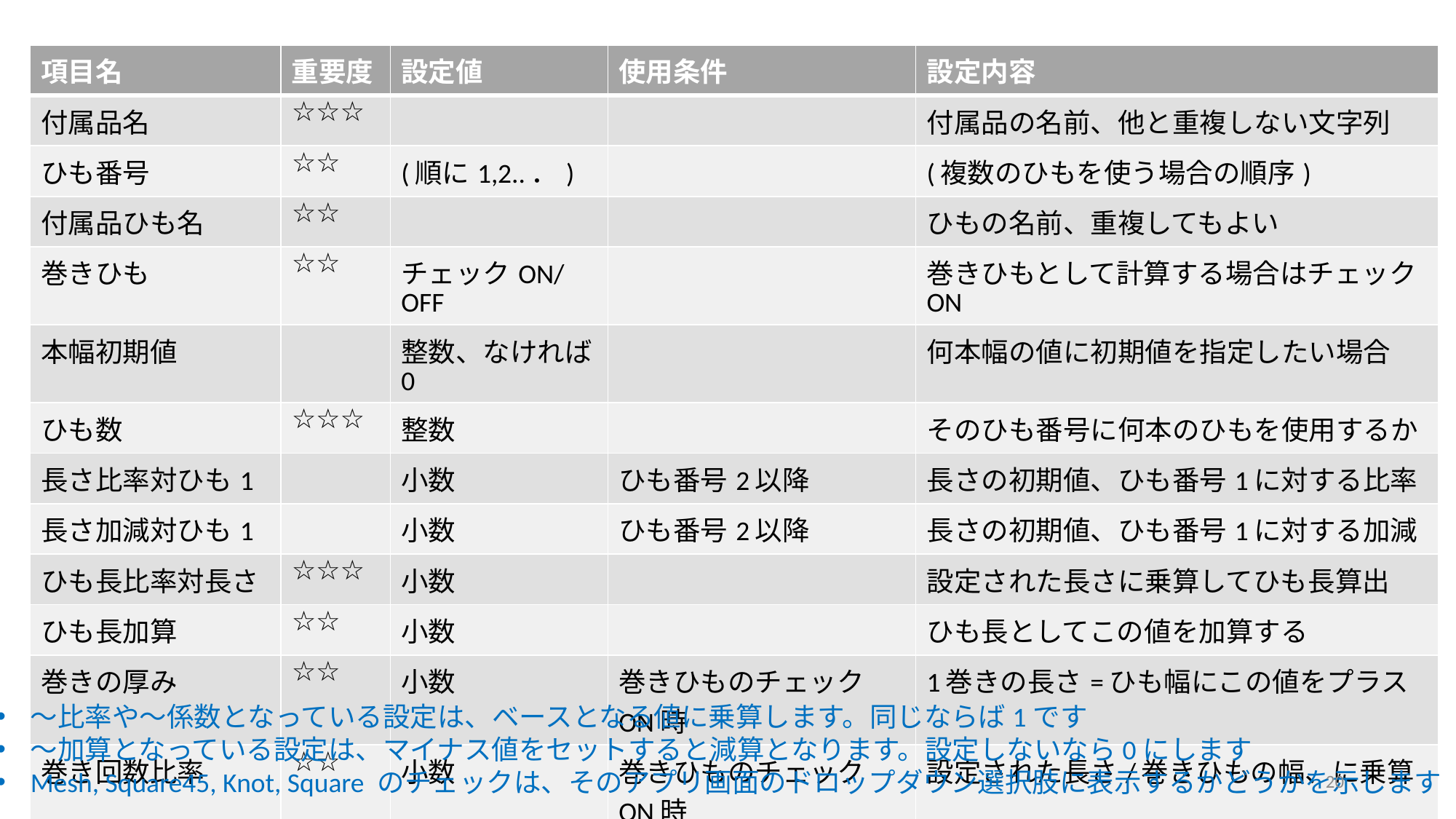

| 項目名 | 重要度 | 設定値 | 使用条件 | 設定内容 |
| --- | --- | --- | --- | --- |
| 付属品名 | ☆☆☆ |  |  | 付属品の名前、他と重複しない文字列 |
| ひも番号 | ☆☆ | (順に1,2..．) |  | (複数のひもを使う場合の順序) |
| 付属品ひも名 | ☆☆ |  |  | ひもの名前、重複してもよい |
| 巻きひも | ☆☆ | チェックON/OFF |  | 巻きひもとして計算する場合はチェックON |
| 本幅初期値 |  | 整数、なければ0 |  | 何本幅の値に初期値を指定したい場合 |
| ひも数 | ☆☆☆ | 整数 |  | そのひも番号に何本のひもを使用するか |
| 長さ比率対ひも1 |  | 小数 | ひも番号2以降 | 長さの初期値、ひも番号1に対する比率 |
| 長さ加減対ひも1 |  | 小数 | ひも番号2以降 | 長さの初期値、ひも番号1に対する加減 |
| ひも長比率対長さ | ☆☆☆ | 小数 |  | 設定された長さに乗算してひも長算出 |
| ひも長加算 | ☆☆ | 小数 |  | ひも長としてこの値を加算する |
| 巻きの厚み | ☆☆ | 小数 | 巻きひものチェックON時 | 1巻きの長さ=ひも幅にこの値をプラス |
| 巻き回数比率 | ☆☆ | 小数 | 巻きひものチェックON時 | 設定された長さ/巻きひもの幅、に乗算 |
| ひも長加算初期値 | ☆ | 小数 |  | ひも長加算の初期値 |
～比率や～係数となっている設定は、ベースとなる値に乗算します。同じならば1です
～加算となっている設定は、マイナス値をセットすると減算となります。設定しないなら0にします
Mesh, Square45, Knot, Square のチェックは、そのアプリ画面のドロップダウン選択肢に表示するかどうかを示します
20